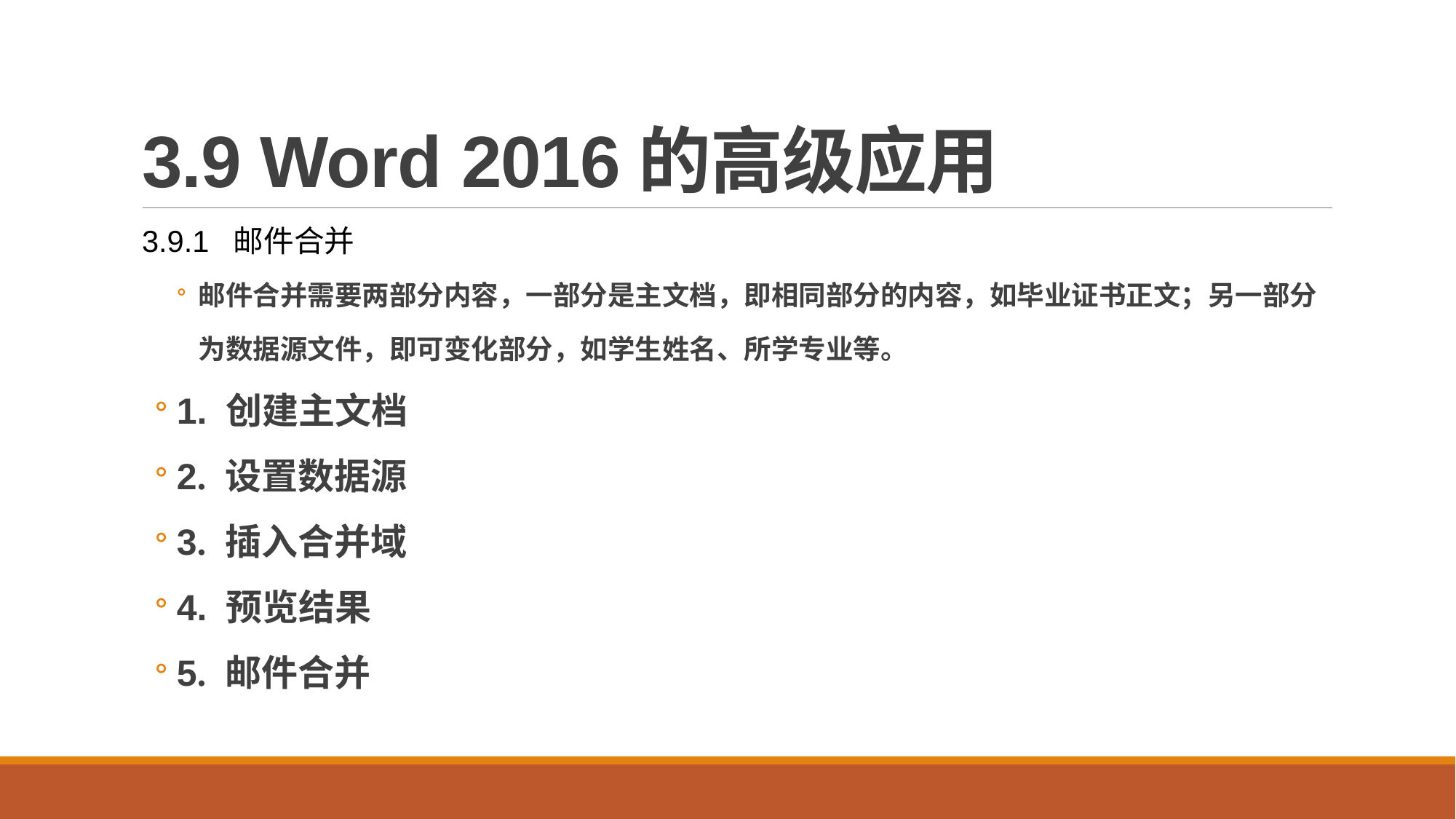

# 3.9 Word 2016的高级应用
3.9.1  邮件合并
邮件合并需要两部分内容，一部分是主文档，即相同部分的内容，如毕业证书正文；另一部分为数据源文件，即可变化部分，如学生姓名、所学专业等。
1. 创建主文档
2. 设置数据源
3. 插入合并域
4. 预览结果
5. 邮件合并